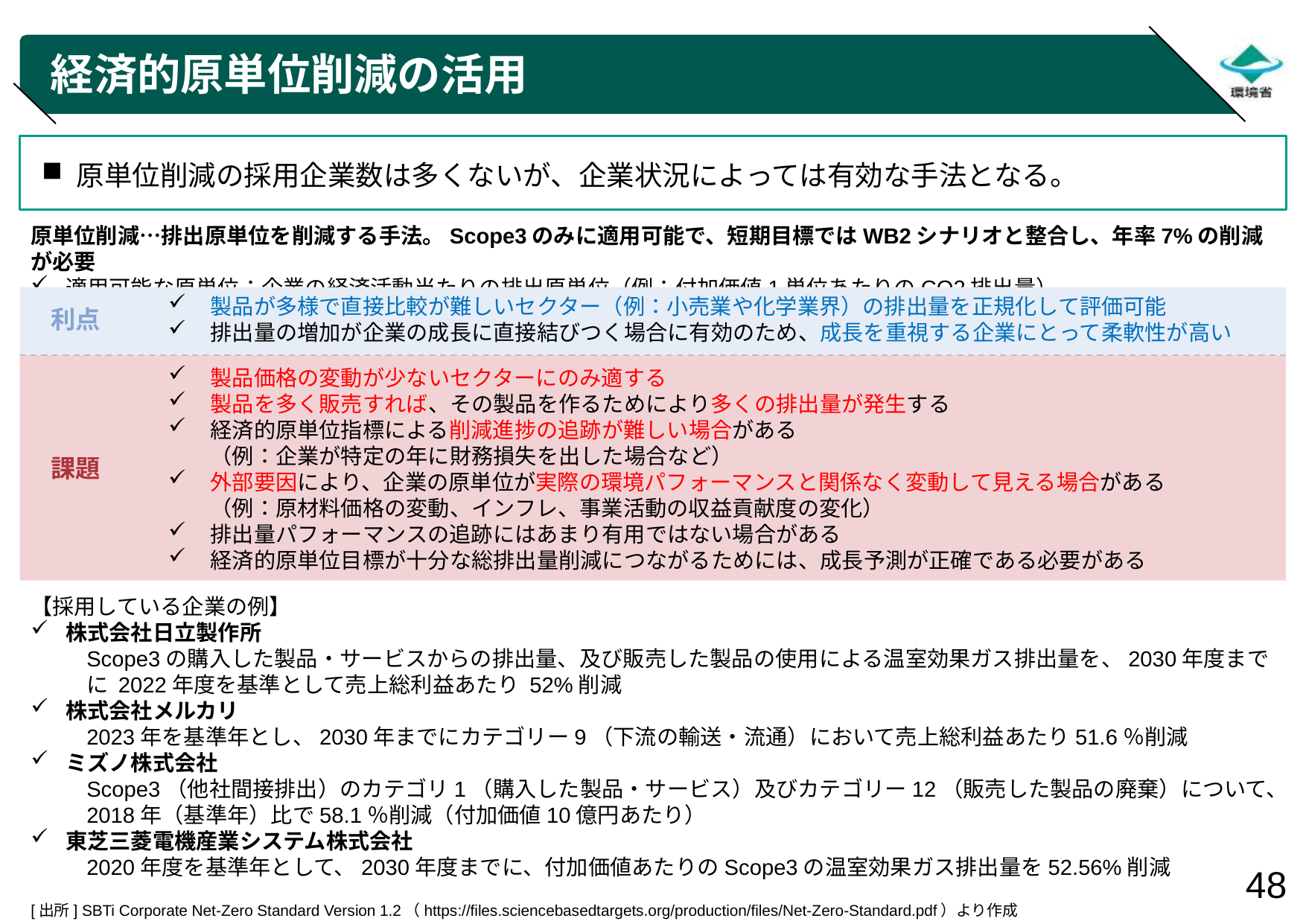

# 経済的原単位削減の活用
原単位削減の採用企業数は多くないが、企業状況によっては有効な手法となる。
原単位削減…排出原単位を削減する手法。Scope3のみに適用可能で、短期目標ではWB2シナリオと整合し、年率7%の削減が必要
適用可能な原単位：企業の経済活動当たりの排出原単位（例：付加価値1単位あたりのCO2排出量）

製品が多様で直接比較が難しいセクター（例：小売業や化学業界）の排出量を正規化して評価可能
排出量の増加が企業の成長に直接結びつく場合に有効のため、成長を重視する企業にとって柔軟性が高い
利点

製品価格の変動が少ないセクターにのみ適する
製品を多く販売すれば、その製品を作るためにより多くの排出量が発生する
経済的原単位指標による削減進捗の追跡が難しい場合がある
（例：企業が特定の年に財務損失を出した場合など）
外部要因により、企業の原単位が実際の環境パフォーマンスと関係なく変動して見える場合がある
（例：原材料価格の変動、インフレ、事業活動の収益貢献度の変化）
排出量パフォーマンスの追跡にはあまり有用ではない場合がある
経済的原単位目標が十分な総排出量削減につながるためには、成長予測が正確である必要がある
課題
【採用している企業の例】
株式会社日立製作所
Scope3の購入した製品・サービスからの排出量、及び販売した製品の使用による温室効果ガス排出量を、2030年度までに 2022年度を基準として売上総利益あたり 52%削減
株式会社メルカリ
2023年を基準年とし、2030年までにカテゴリー9（下流の輸送・流通）において売上総利益あたり51.6％削減
ミズノ株式会社
Scope3（他社間接排出）のカテゴリ1（購入した製品・サービス）及びカテゴリー12（販売した製品の廃棄）について、2018年（基準年）比で58.1％削減（付加価値10億円あたり）
東芝三菱電機産業システム株式会社
2020年度を基準年として、2030年度までに、付加価値あたりのScope3の温室効果ガス排出量を52.56%削減
[出所] SBTi Corporate Net-Zero Standard Version 1.2（https://files.sciencebasedtargets.org/production/files/Net-Zero-Standard.pdf）より作成